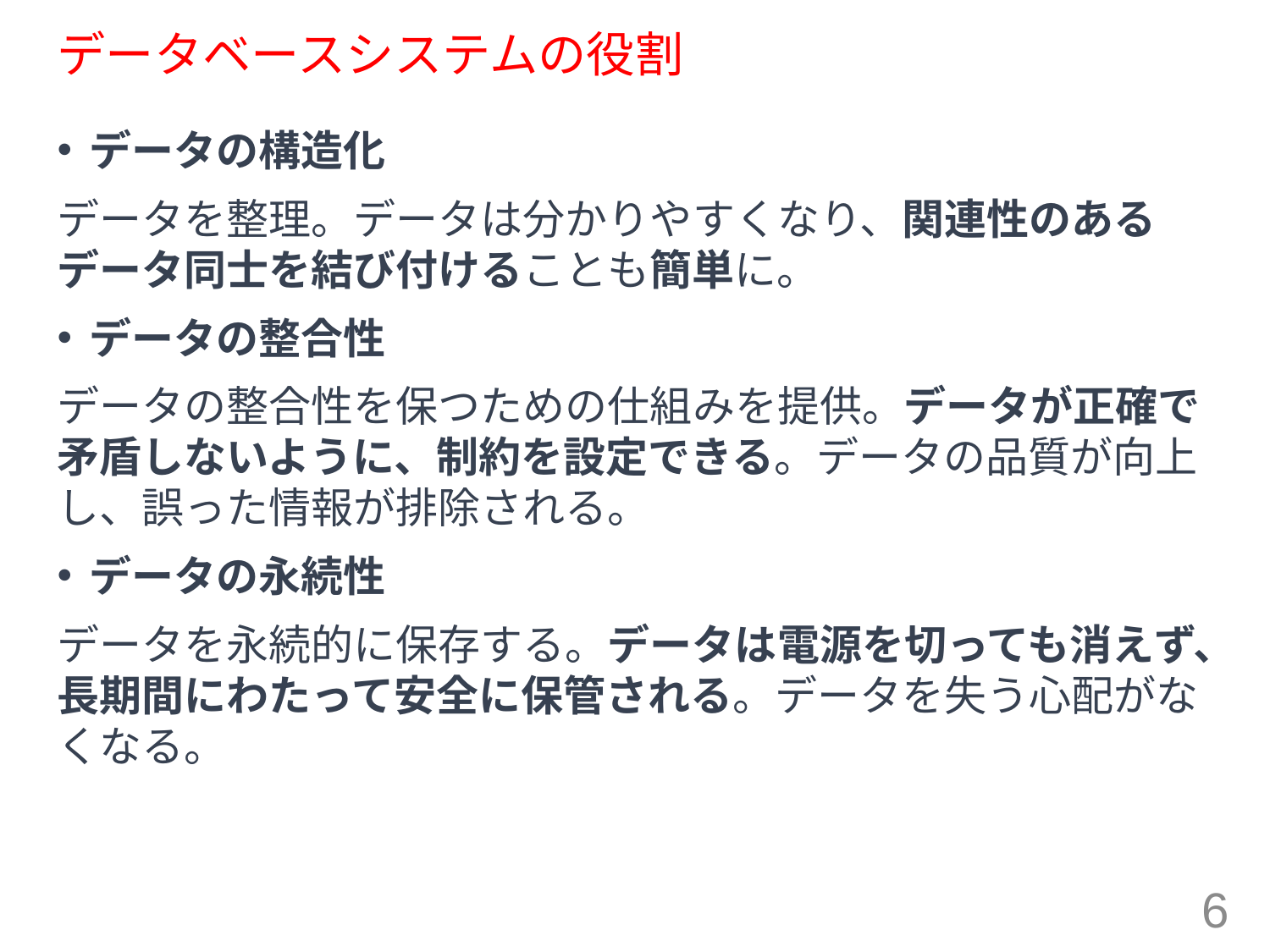

# データベースシステムの役割
データの構造化
データを整理。データは分かりやすくなり、関連性のあるデータ同士を結び付けることも簡単に。
データの整合性
データの整合性を保つための仕組みを提供。データが正確で矛盾しないように、制約を設定できる。データの品質が向上し、誤った情報が排除される。
データの永続性
データを永続的に保存する。データは電源を切っても消えず、長期間にわたって安全に保管される。データを失う心配がなくなる。

6